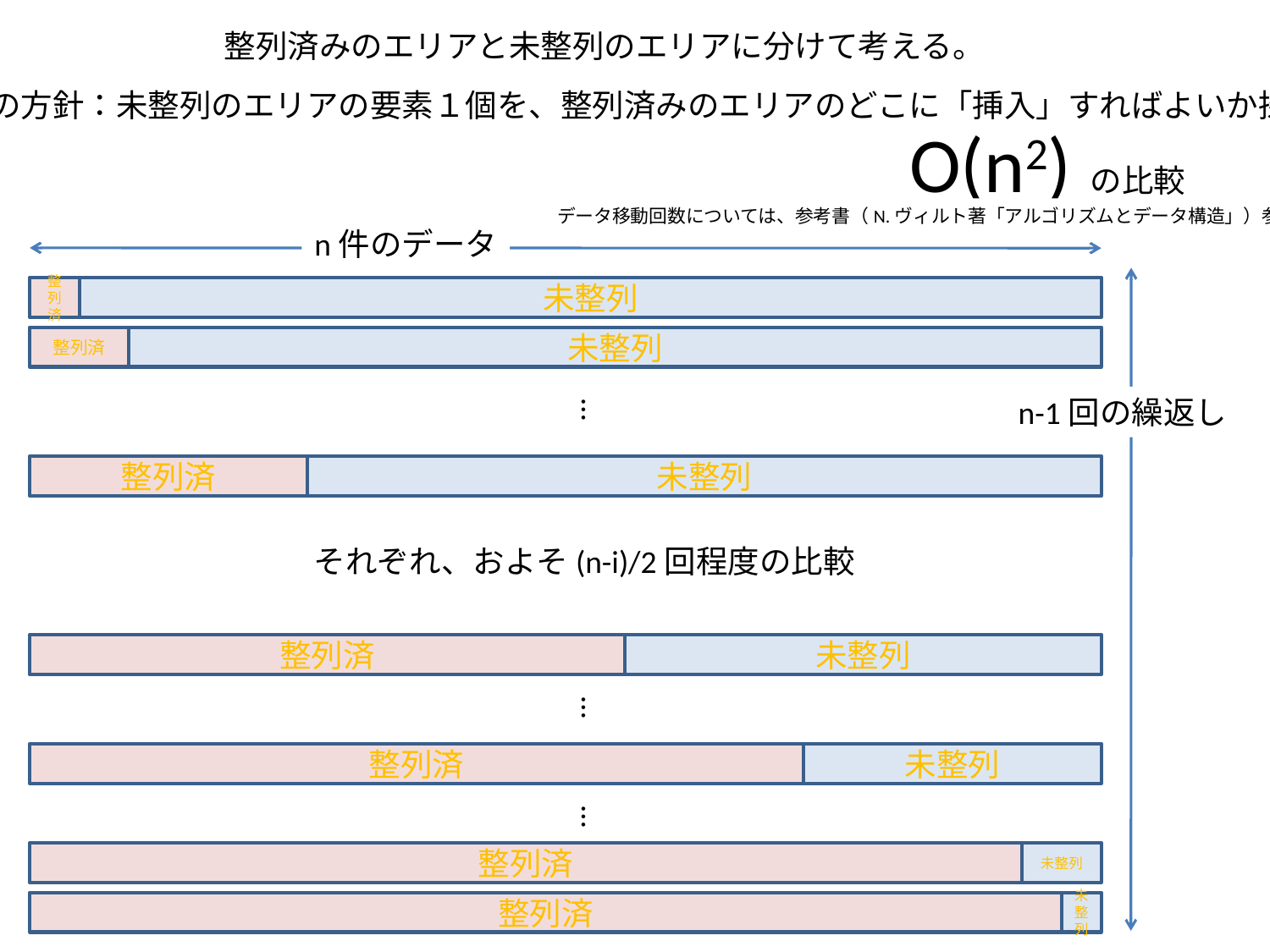

整列済みのエリアと未整列のエリアに分けて考える。
解の方針：未整列のエリアの要素１個を、整列済みのエリアのどこに「挿入」すればよいか探す
O(n2)の比較
データ移動回数については、参考書（N.ヴィルト著「アルゴリズムとデータ構造」）参照
n件のデータ
整列済
未整列
整列済
未整列
…
n-1回の繰返し
整列済
未整列
それぞれ、およそ(n-i)/2回程度の比較
…
整列済
未整列
…
整列済
未整列
…
整列済
未整列
整列済
未整列